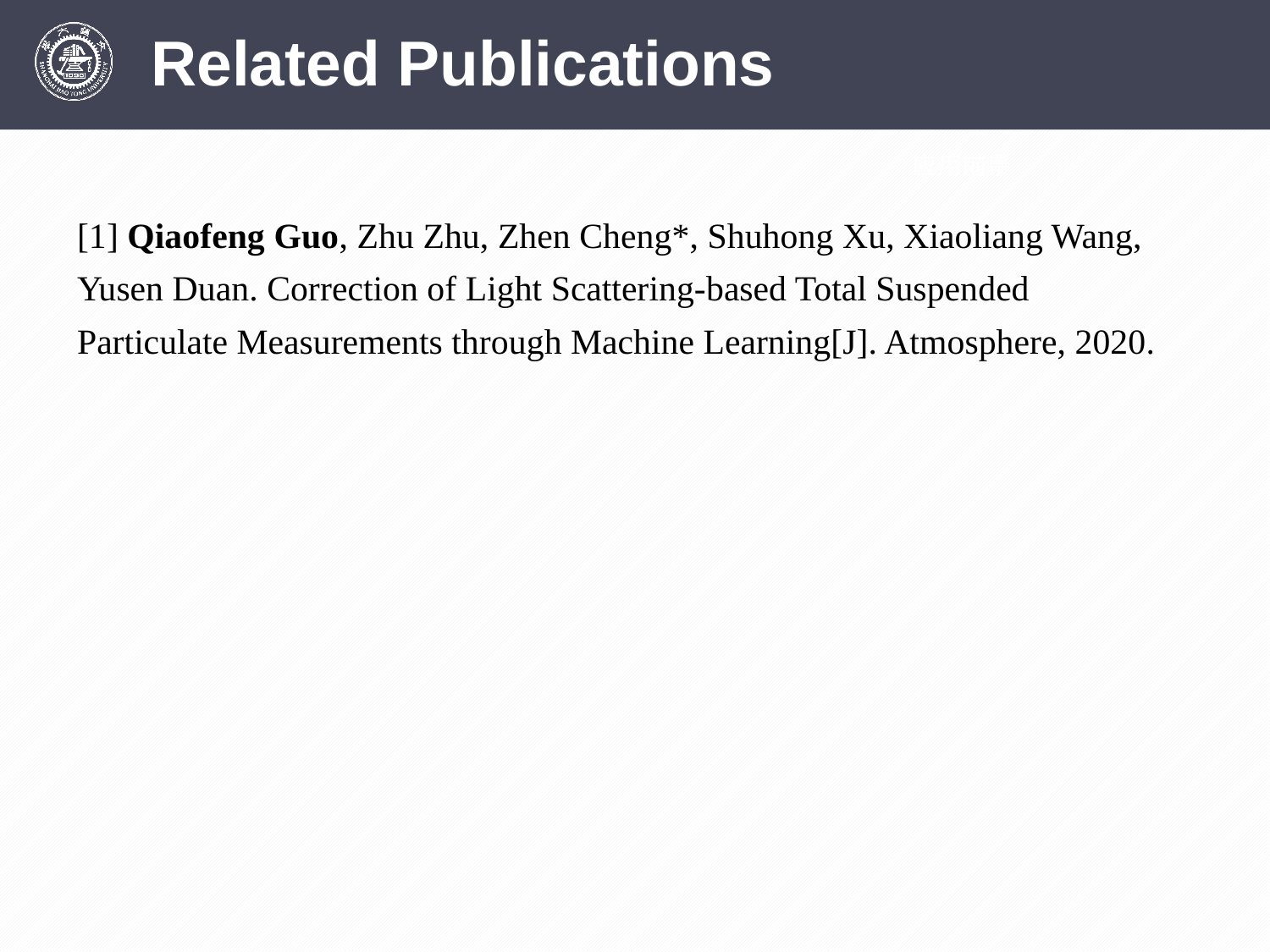

Related Publications
应用前景
[1] Qiaofeng Guo, Zhu Zhu, Zhen Cheng*, Shuhong Xu, Xiaoliang Wang, Yusen Duan. Correction of Light Scattering-based Total Suspended Particulate Measurements through Machine Learning[J]. Atmosphere, 2020.